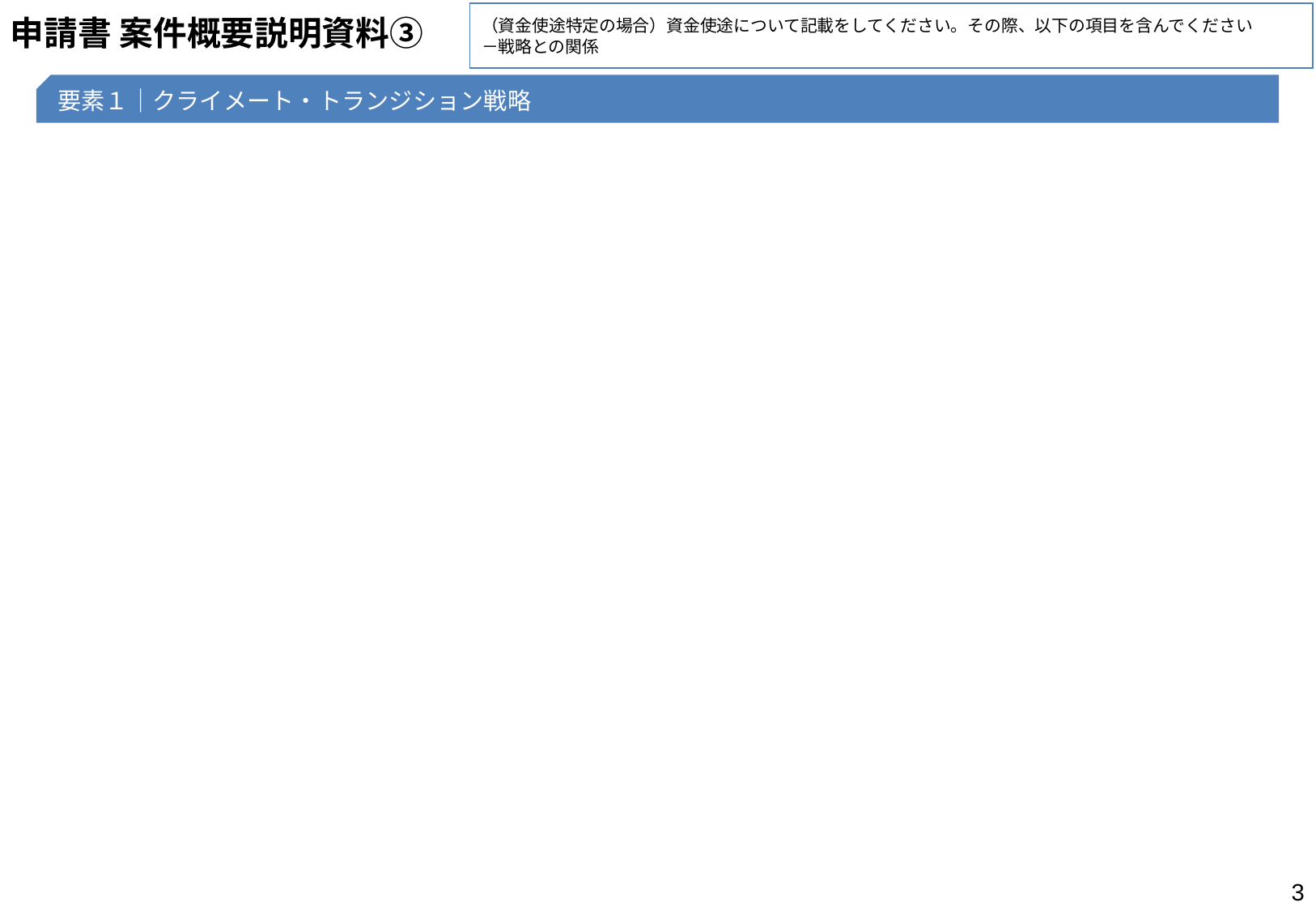

（資金使途特定の場合）資金使途について記載をしてください。その際、以下の項目を含んでください
－戦略との関係
# 申請書 案件概要説明資料③
要素１｜クライメート・トランジション戦略
3